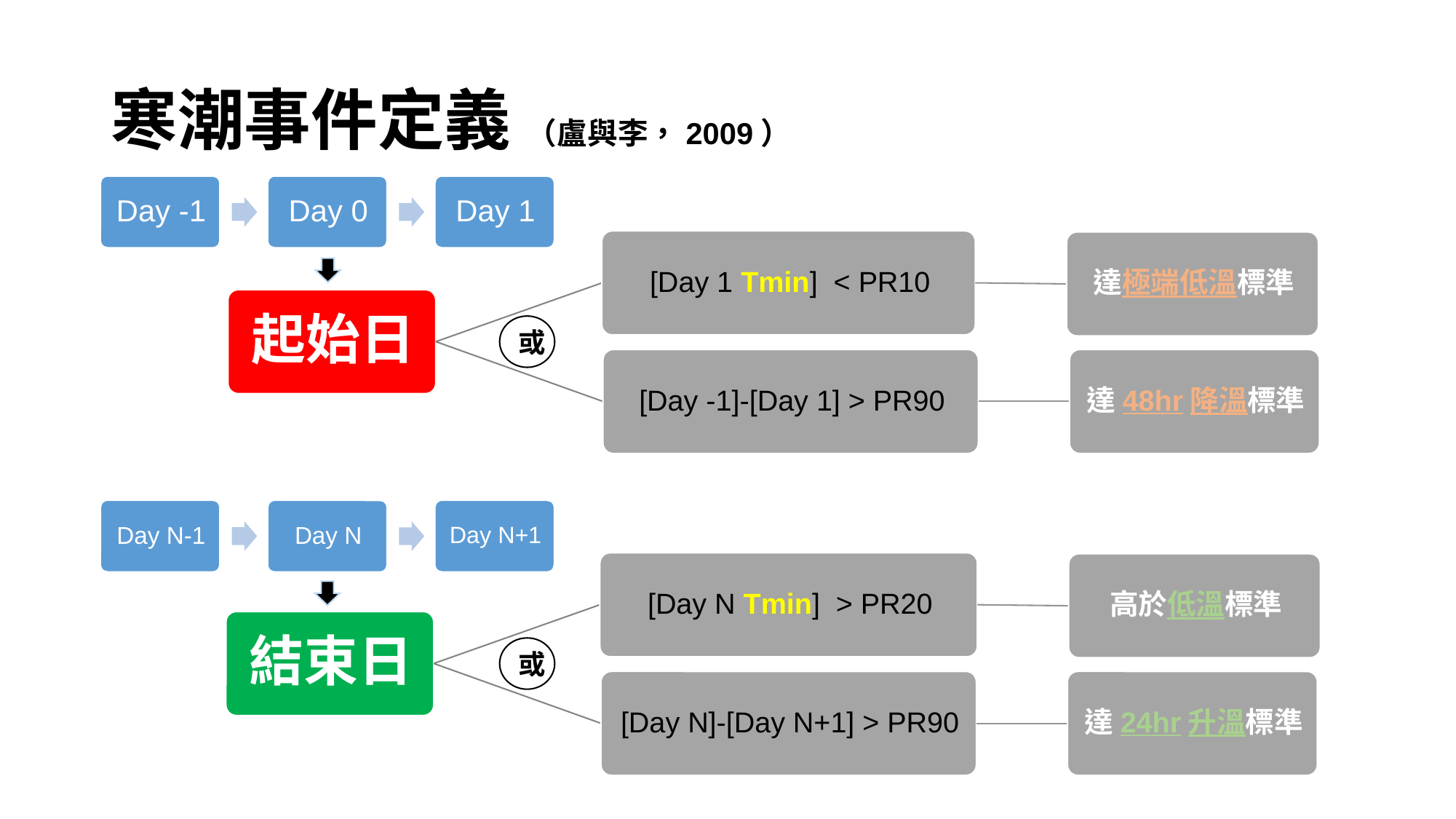

# 寒潮事件定義 （盧與李，2009）
Day -1

Day 0

Day 1
起始日

[Day 1 Tmin]  < PR10

達極端低溫標準

[Day -1]-[Day 1] > PR90

達48hr降溫標準

或
Day N-1

Day N

Day N+1
結束日

[Day N Tmin]  > PR20

高於低溫標準

[Day N]-[Day N+1] > PR90

達24hr升溫標準

或